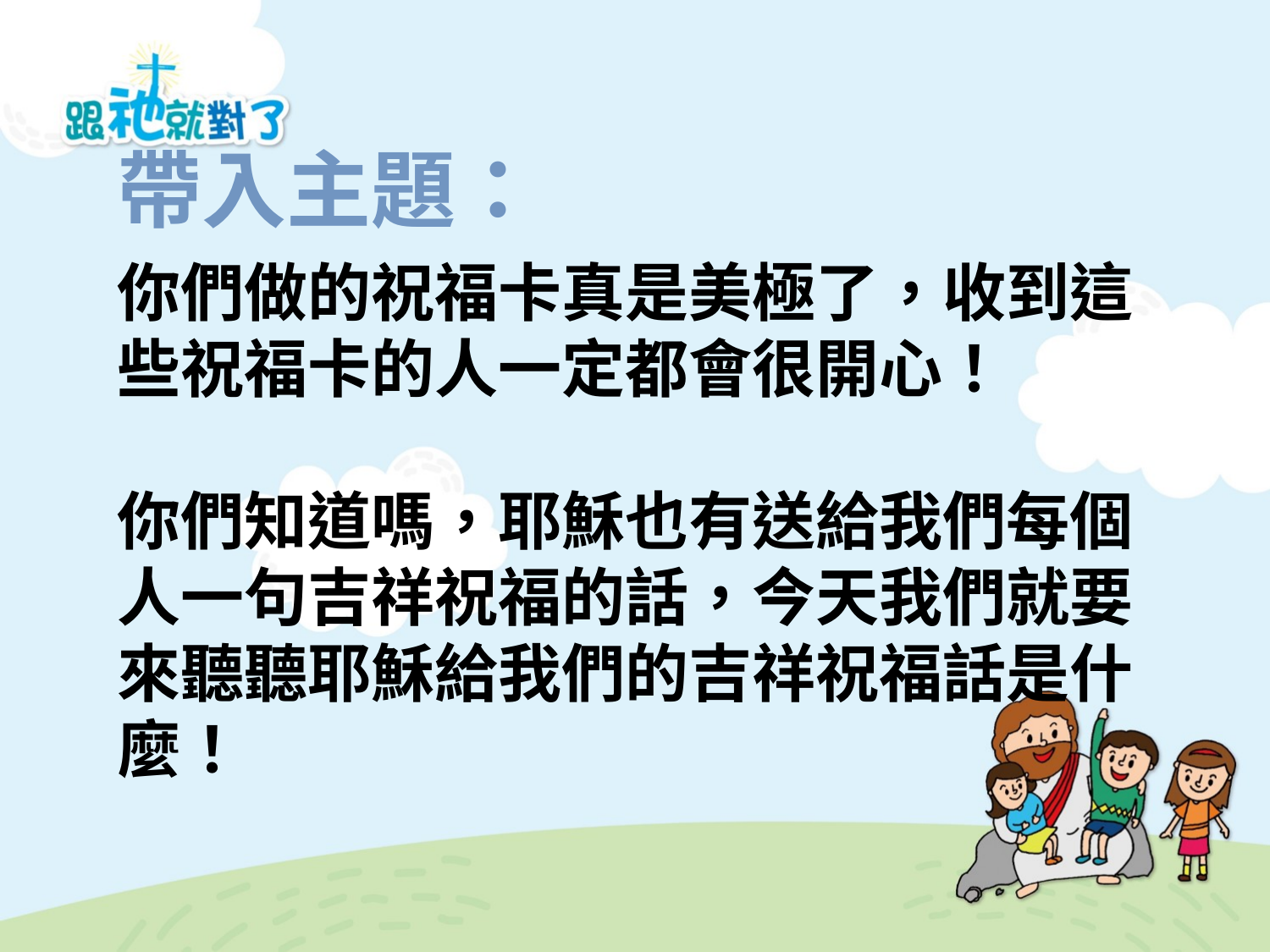

帶入主題：
你們做的祝福卡真是美極了，收到這些祝福卡的人一定都會很開心！

你們知道嗎，耶穌也有送給我們每個人一句吉祥祝福的話，今天我們就要來聽聽耶穌給我們的吉祥祝福話是什麼！